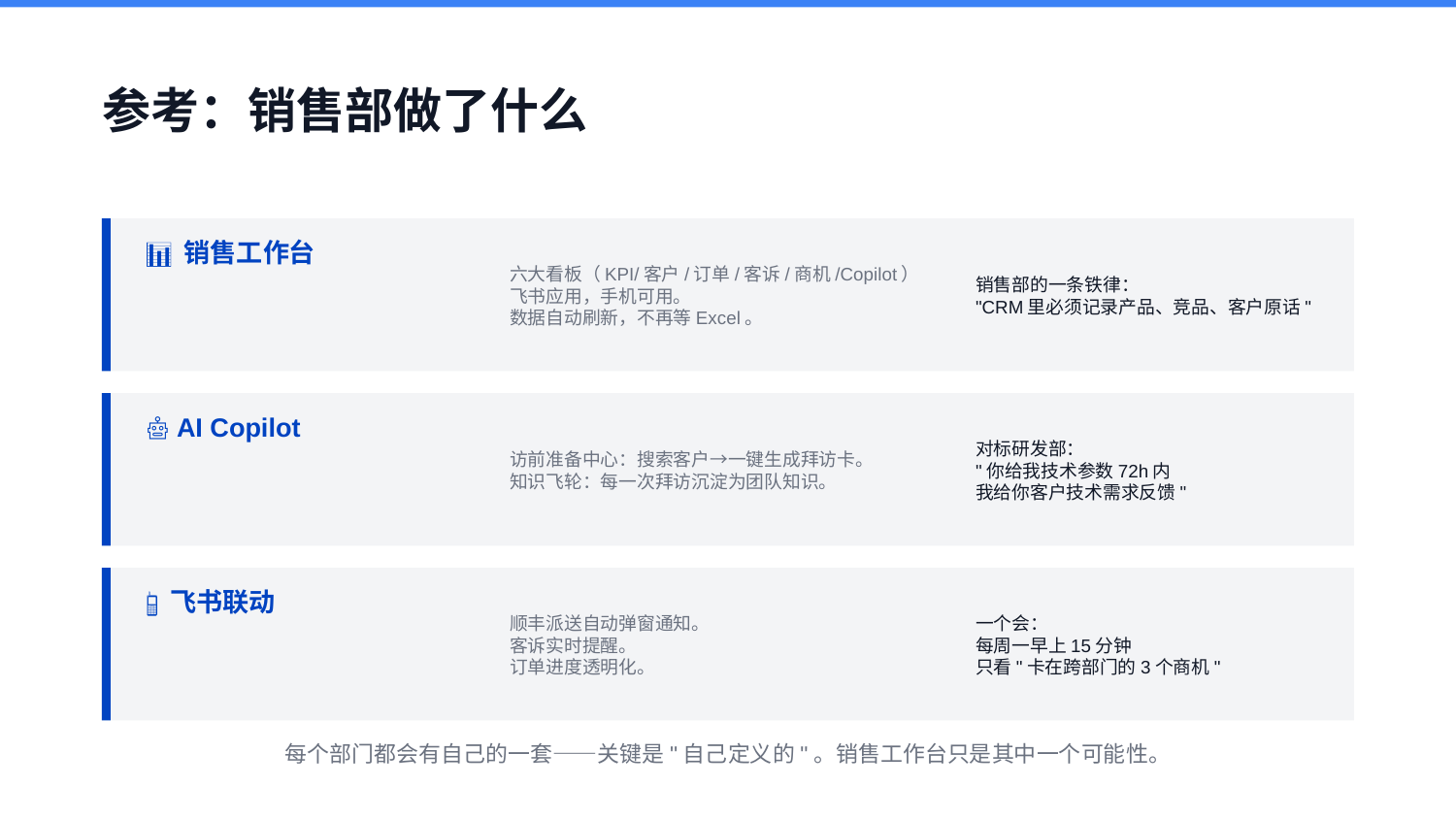

参考：销售部做了什么

📊 销售工作台
六大看板（KPI/客户/订单/客诉/商机/Copilot）
飞书应用，手机可用。
数据自动刷新，不再等Excel。
销售部的一条铁律：
"CRM里必须记录产品、竞品、客户原话"

🤖 AI Copilot
访前准备中心：搜索客户→一键生成拜访卡。
知识飞轮：每一次拜访沉淀为团队知识。
对标研发部：
"你给我技术参数72h内
我给你客户技术需求反馈"

📱 飞书联动
顺丰派送自动弹窗通知。
客诉实时提醒。
订单进度透明化。
一个会：
每周一早上15分钟
只看"卡在跨部门的3个商机"
每个部门都会有自己的一套——关键是"自己定义的"。销售工作台只是其中一个可能性。